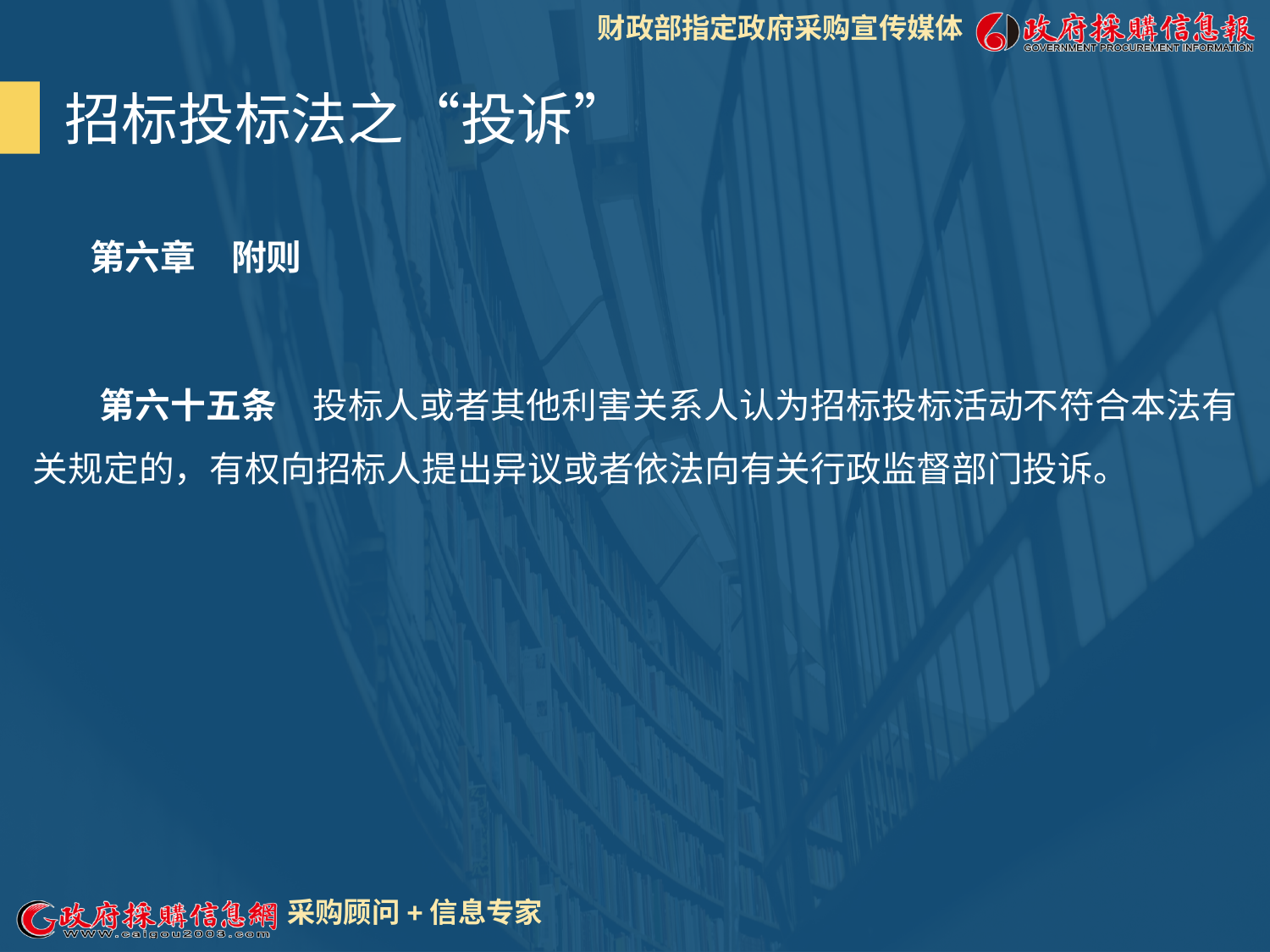

招标投标法之“投诉”
      第六章　附则

       第六十五条　投标人或者其他利害关系人认为招标投标活动不符合本法有关规定的，有权向招标人提出异议或者依法向有关行政监督部门投诉。